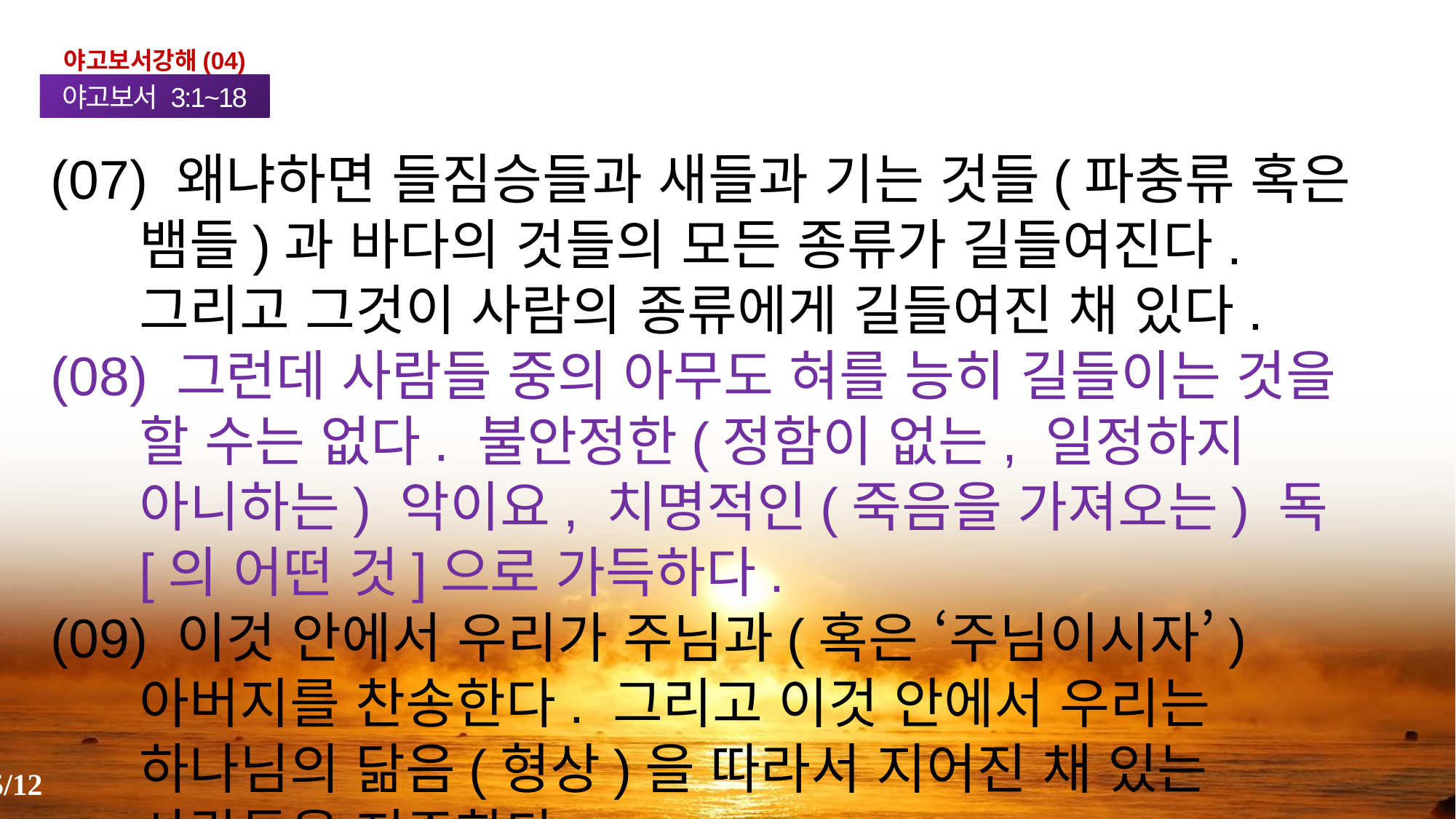

야고보서강해(04)
야고보서 3:1~18

(07) 왜냐하면 들짐승들과 새들과 기는 것들(파충류 혹은 뱀들)과 바다의 것들의 모든 종류가 길들여진다. 그리고 그것이 사람의 종류에게 길들여진 채 있다.
(08) 그런데 사람들 중의 아무도 혀를 능히 길들이는 것을 할 수는 없다. 불안정한(정함이 없는, 일정하지 아니하는) 악이요, 치명적인(죽음을 가져오는) 독[의 어떤 것]으로 가득하다.
(09) 이것 안에서 우리가 주님과(혹은 ‘주님이시자’) 아버지를 찬송한다. 그리고 이것 안에서 우리는 하나님의 닮음(형상)을 따라서 지어진 채 있는 사람들을 저주한다.